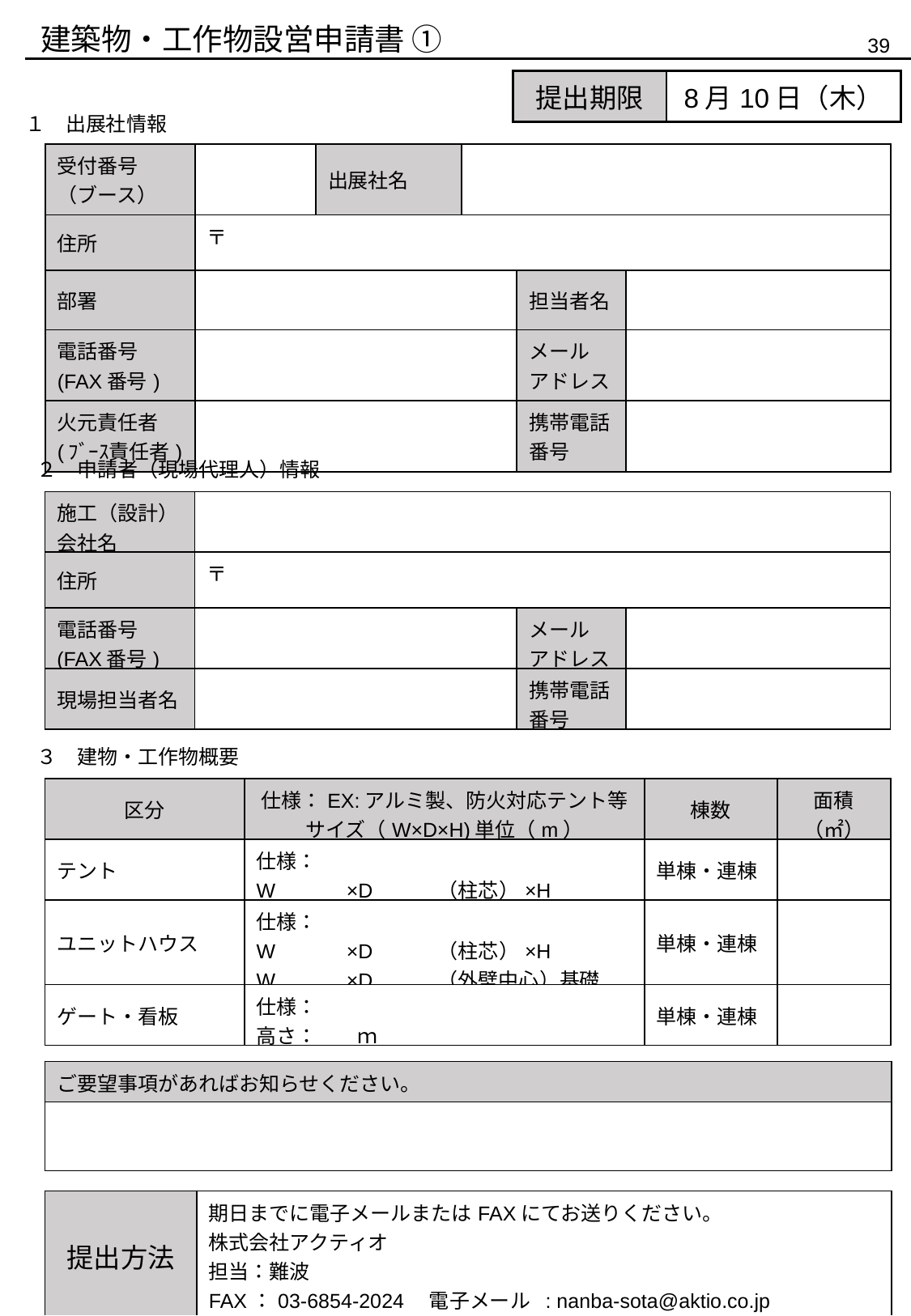

建築物・⼯作物設営申請書 ①
39
| 提出期限 | 8月10日（木） |
| --- | --- |
１　出展社情報
| 受付番号 （ブース） |  | 出展社名 |  |  |  |
| --- | --- | --- | --- | --- | --- |
| 住所 | 〒 |  |  |  |  |
| 部署 |  |  |  | 担当者名 |  |
| 電話番号 (FAX番号) |  |  |  | メール アドレス |  |
| 火元責任者 (ﾌﾞｰｽ責任者) |  |  |  | 携帯電話番号 |  |
２　申請者（現場代理人）情報
| 施工（設計）会社名 |  |  |  |
| --- | --- | --- | --- |
| 住所 | 〒 |  |  |
| 電話番号 (FAX番号) |  | メール アドレス |  |
| 現場担当者名 |  | 携帯電話番号 |  |
３　建物・工作物概要
| 区分 | 仕様：EX:アルミ製、防火対応テント等 サイズ（W×D×H)単位（m） | 棟数 | 面積（㎡） |
| --- | --- | --- | --- |
| テント | 仕様： W　　　×D　　　（柱芯）×H | 単棟・連棟 |  |
| ユニットハウス | 仕様： W　　　×D　　　（柱芯）×H W　　　×D　　　（外壁中心）基礎 | 単棟・連棟 |  |
| ゲート・看板 | 仕様： 高さ：　　ｍ | 単棟・連棟 |  |
| ご要望事項があればお知らせください。 |
| --- |
|  |
| 提出方法 | 期日までに電子メールまたはFAXにてお送りください。 株式会社アクティオ 担当：難波 FAX：03-6854-2024　電子メール : nanba-sota@aktio.co.jp |
| --- | --- |